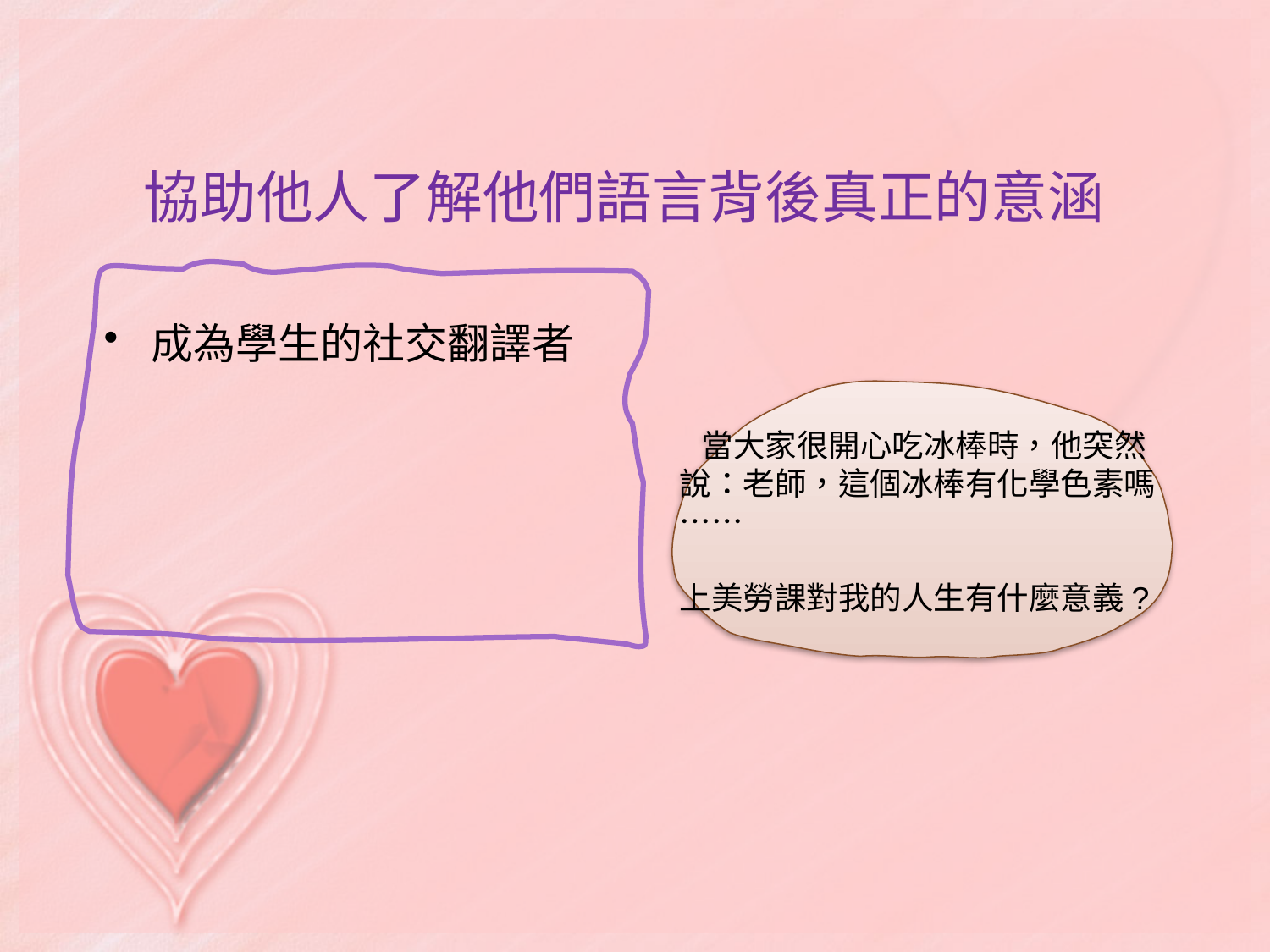

# 協助他人了解他們語言背後真正的意涵

成為學生的社交翻譯者

  當大家很開心吃冰棒時，他突然說：老師，這個冰棒有化學色素嗎……

上美勞課對我的人生有什麼意義?